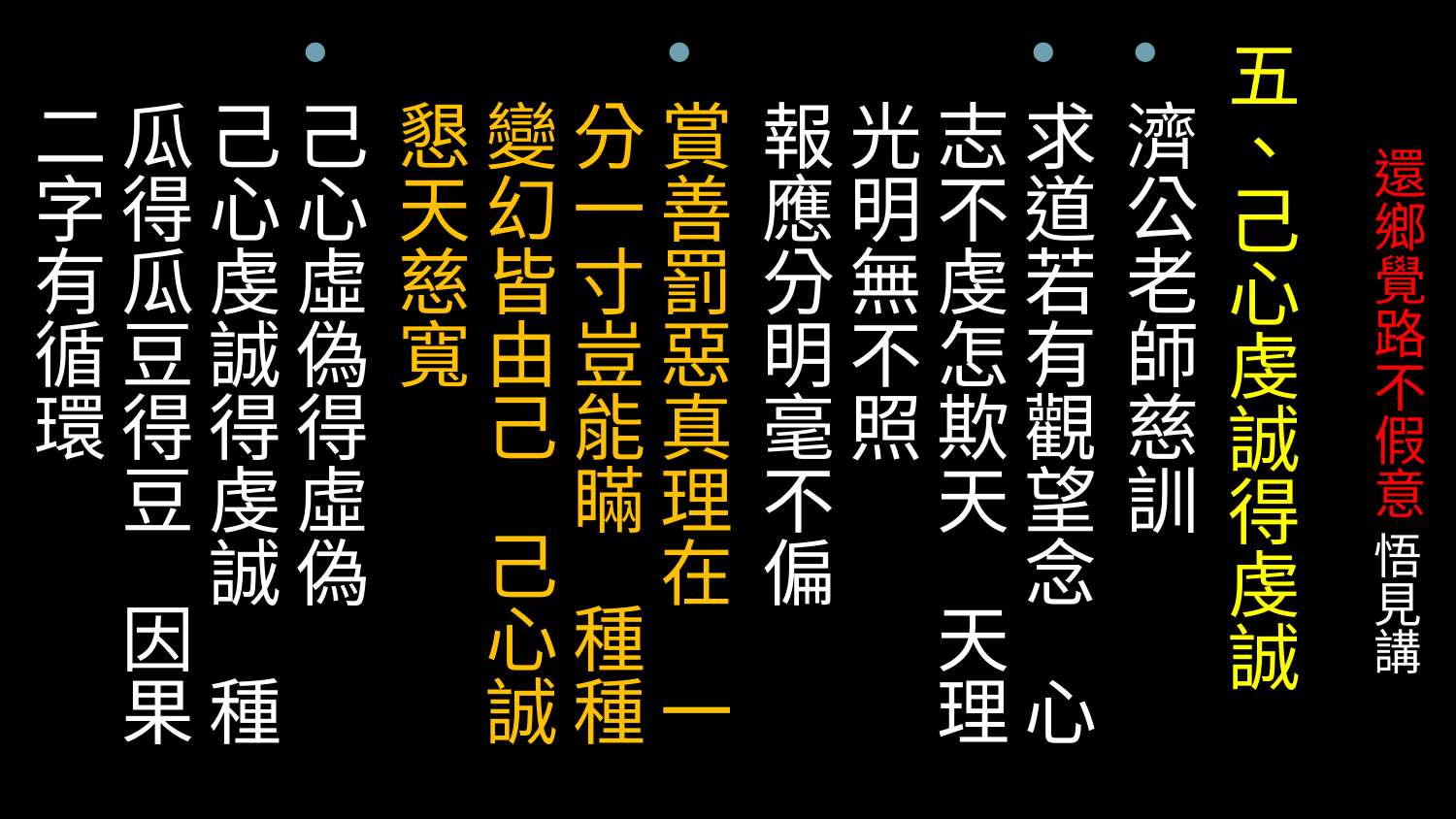

五、己心虔誠得虔誠
濟公老師慈訓
求道若有觀望念    心志不虔怎欺天    天理光明無不照
報應分明毫不偏
賞善罰惡真理在    一分一寸豈能瞞    種種變幻皆由己    己心誠懇天慈寬
己心虛偽得虛偽
己心虔誠得虔誠    種瓜得瓜豆得豆    因果二字有循環
# 還鄉覺路不假意 悟見講